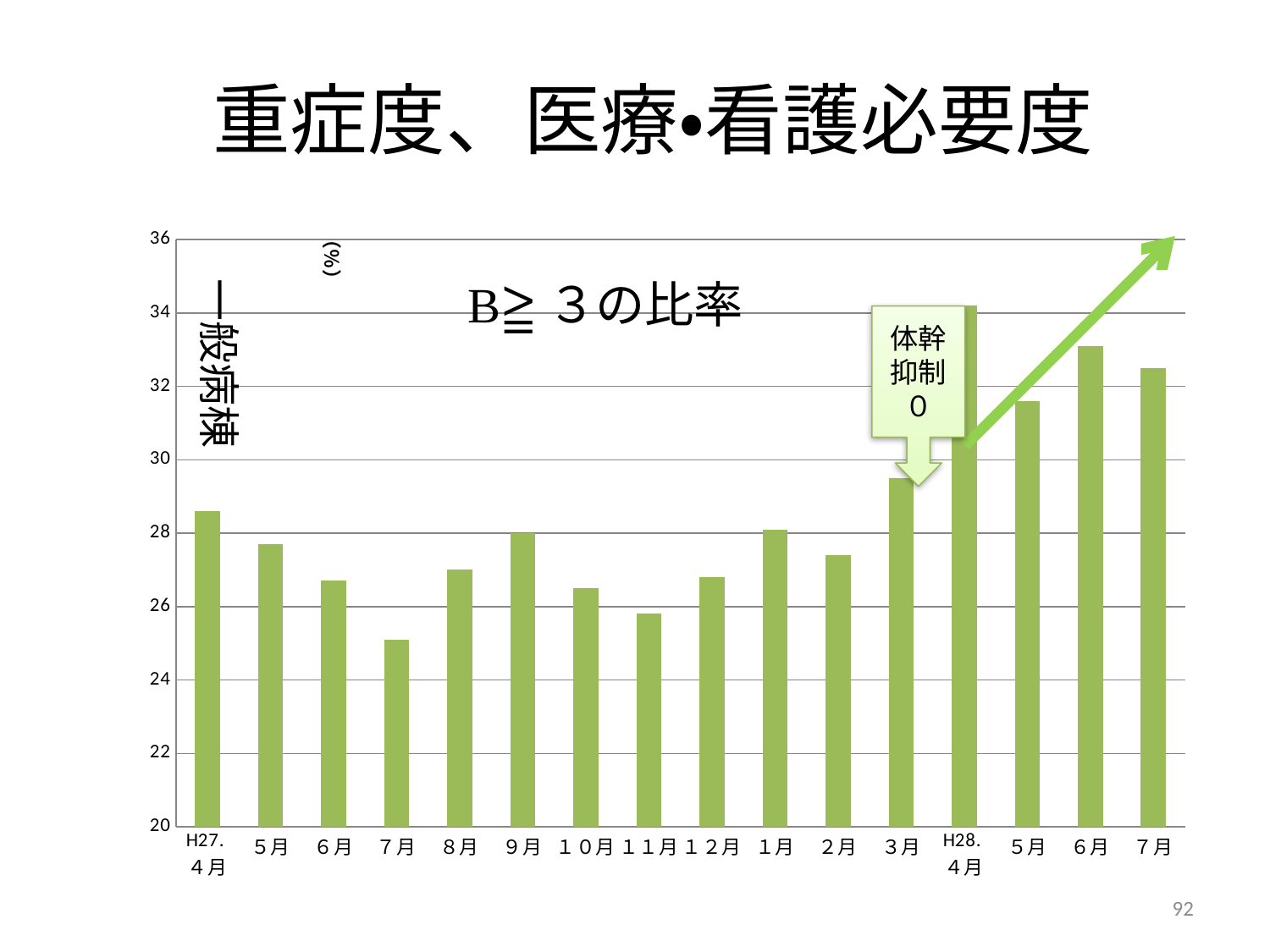

# 重症度、医療・看護必要度

### Chart

| Category | B≧３の比率（B≧３/対象者×１００） |
|---|---|
| H27.４月 | 28.6 |
| ５月 | 27.7 |
| ６月 | 26.7 |
| ７月 | 25.1 |
| ８月 | 27.0 |
| ９月 | 28.0 |
| １０月 | 26.5 |
| １１月 | 25.8 |
| １２月 | 26.8 |
| １月 | 28.1 |
| ２月 | 27.4 |
| ３月 | 29.5 |
| H28.４月 | 34.2 |
| ５月 | 31.6 |
| ６月 | 33.1 |
| ７月 | 32.5 |
体幹抑制０
92